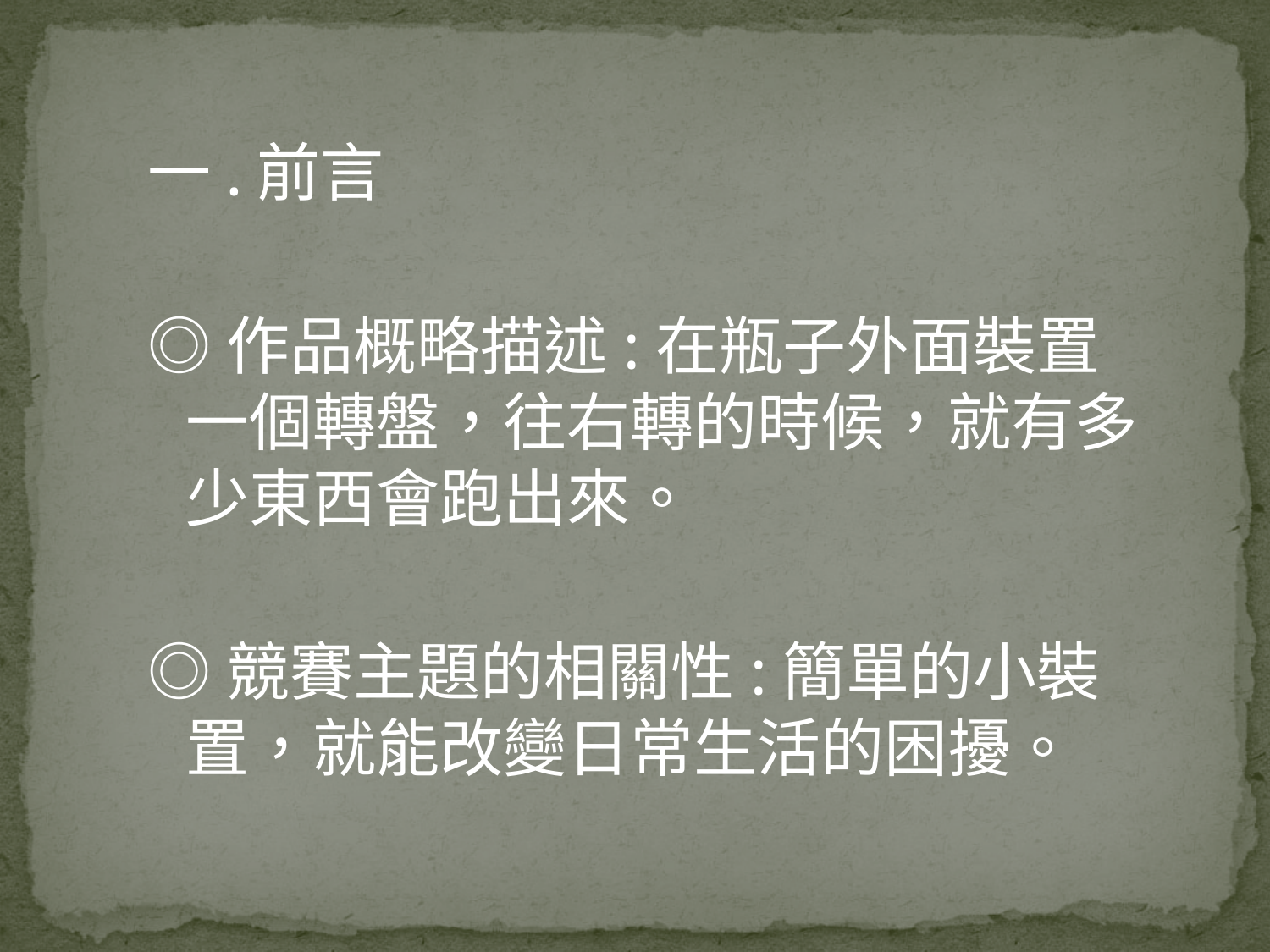

一.前言

◎作品概略描述:在瓶子外面裝置一個轉盤，往右轉的時候，就有多少東西會跑出來。

◎競賽主題的相關性:簡單的小裝置，就能改變日常生活的困擾。